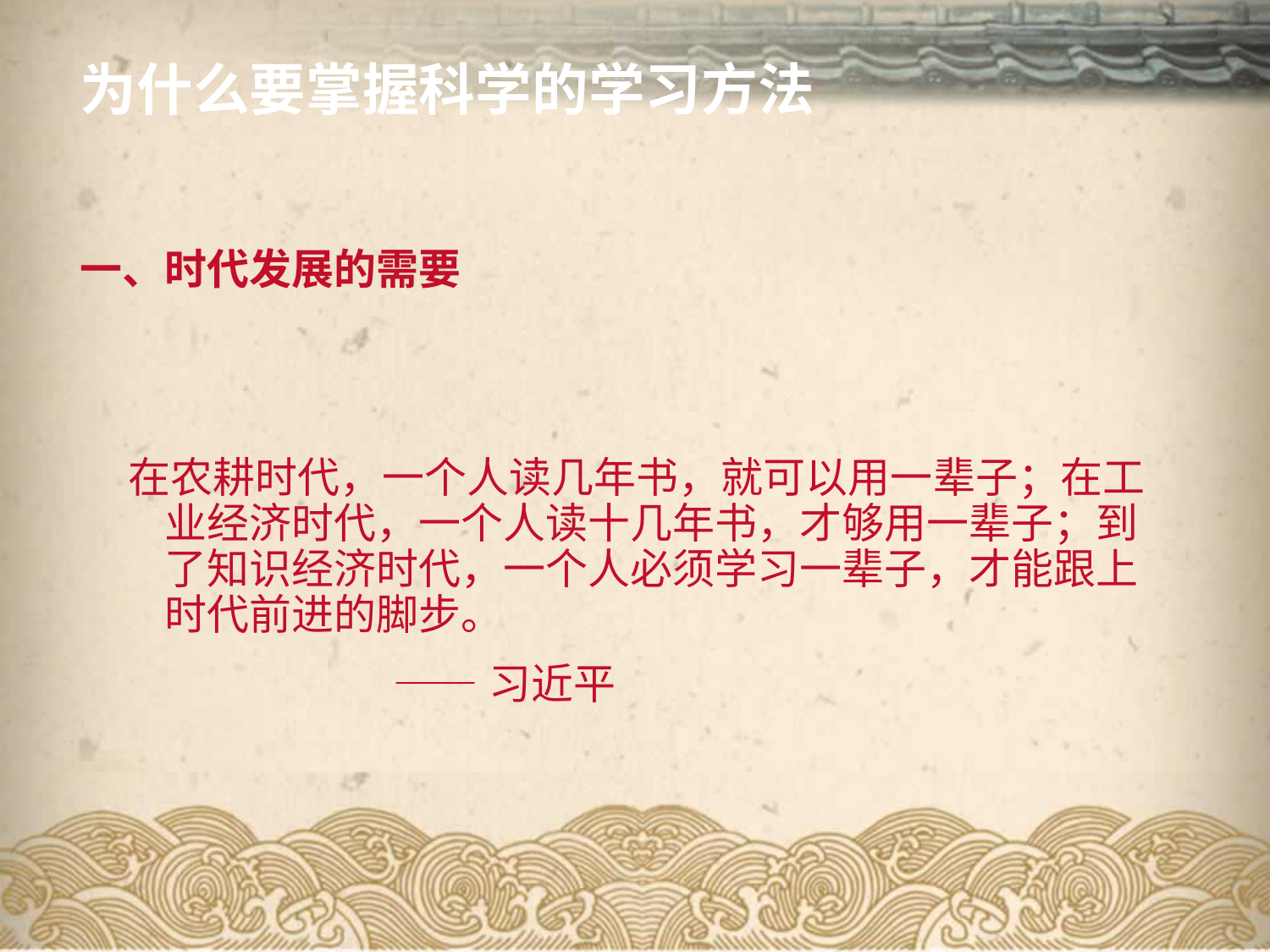

# 为什么要掌握科学的学习方法

一、时代发展的需要

    在农耕时代，一个人读几年书，就可以用一辈子；在工业经济时代，一个人读十几年书，才够用一辈子；到了知识经济时代，一个人必须学习一辈子，才能跟上时代前进的脚步。
                                 ——习近平